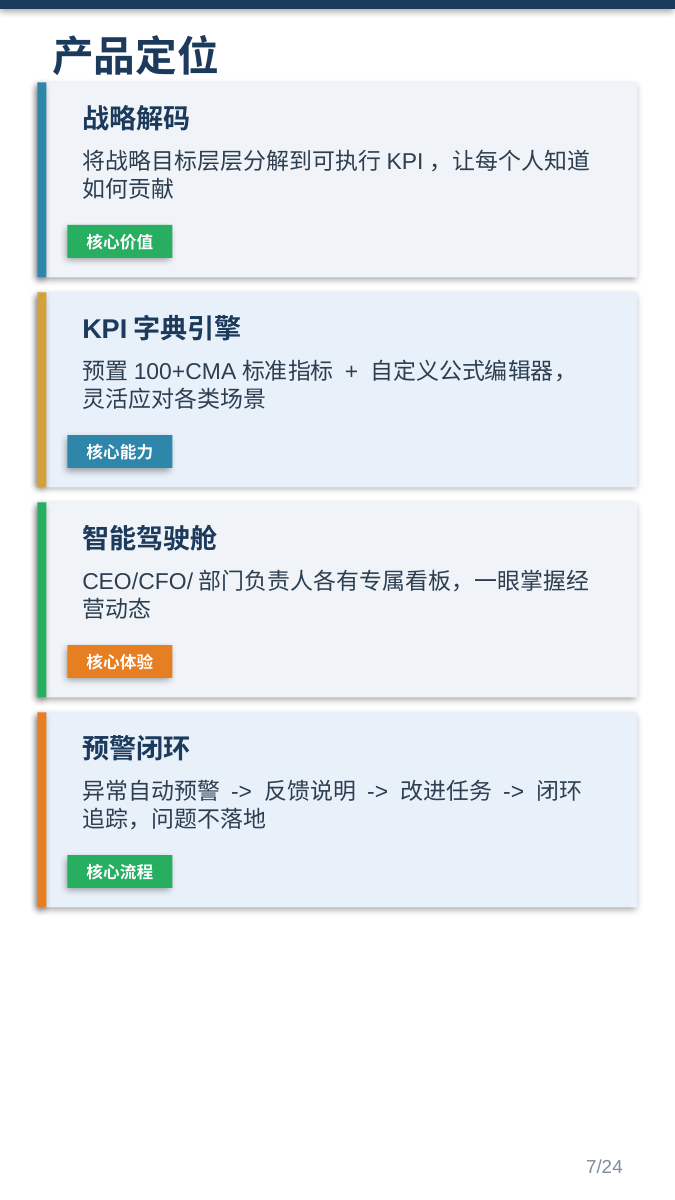

产品定位

战略解码
将战略目标层层分解到可执行KPI，让每个人知道如何贡献

核心价值

KPI字典引擎
预置100+CMA标准指标 + 自定义公式编辑器，灵活应对各类场景

核心能力

智能驾驶舱
CEO/CFO/部门负责人各有专属看板，一眼掌握经营动态

核心体验

预警闭环
异常自动预警 -> 反馈说明 -> 改进任务 -> 闭环追踪，问题不落地

核心流程
7/24